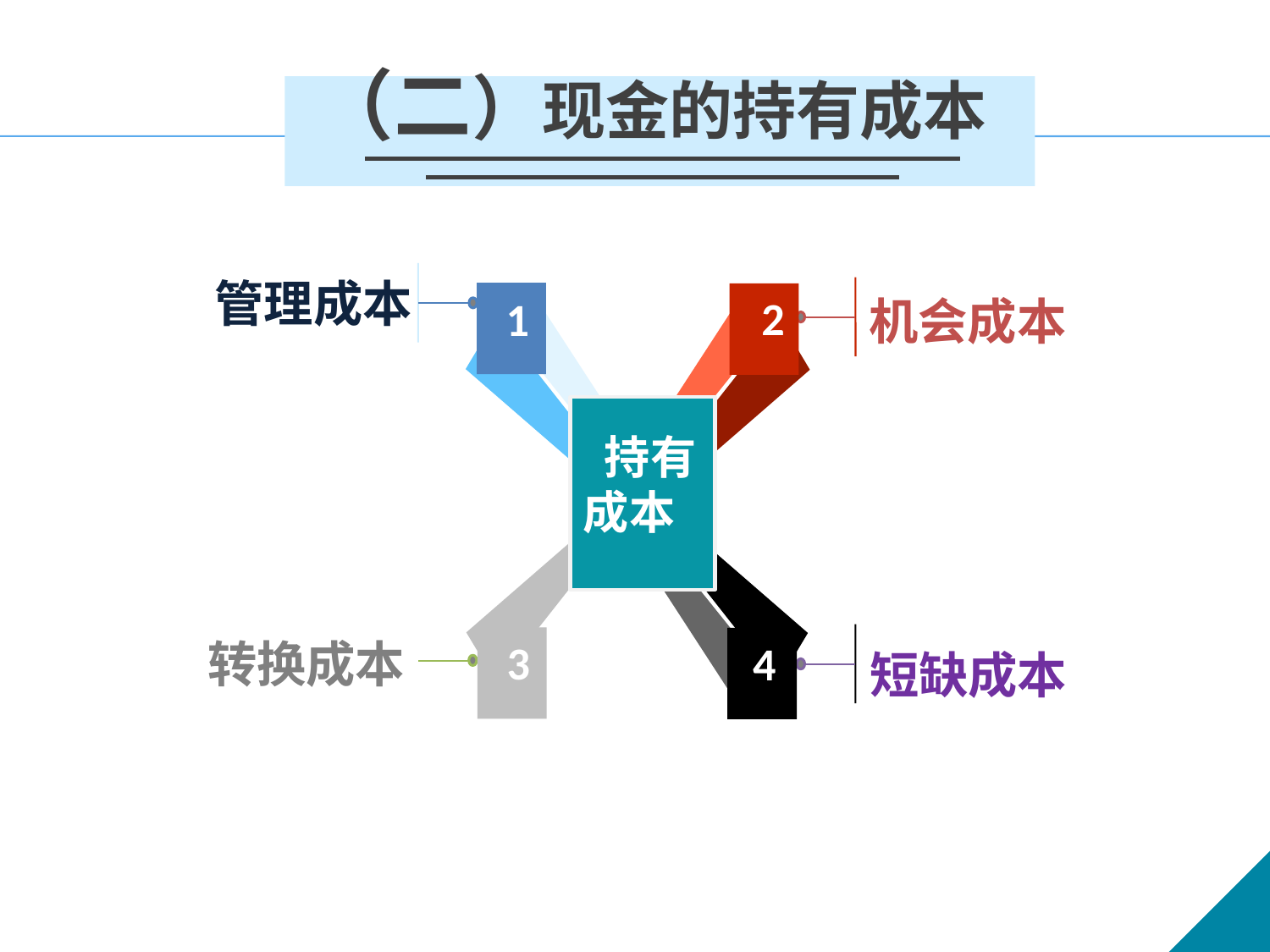

（二）现金的持有成本

管理成本

机会成本

短缺成本
转换成本

2
1

3
4
   持有成本